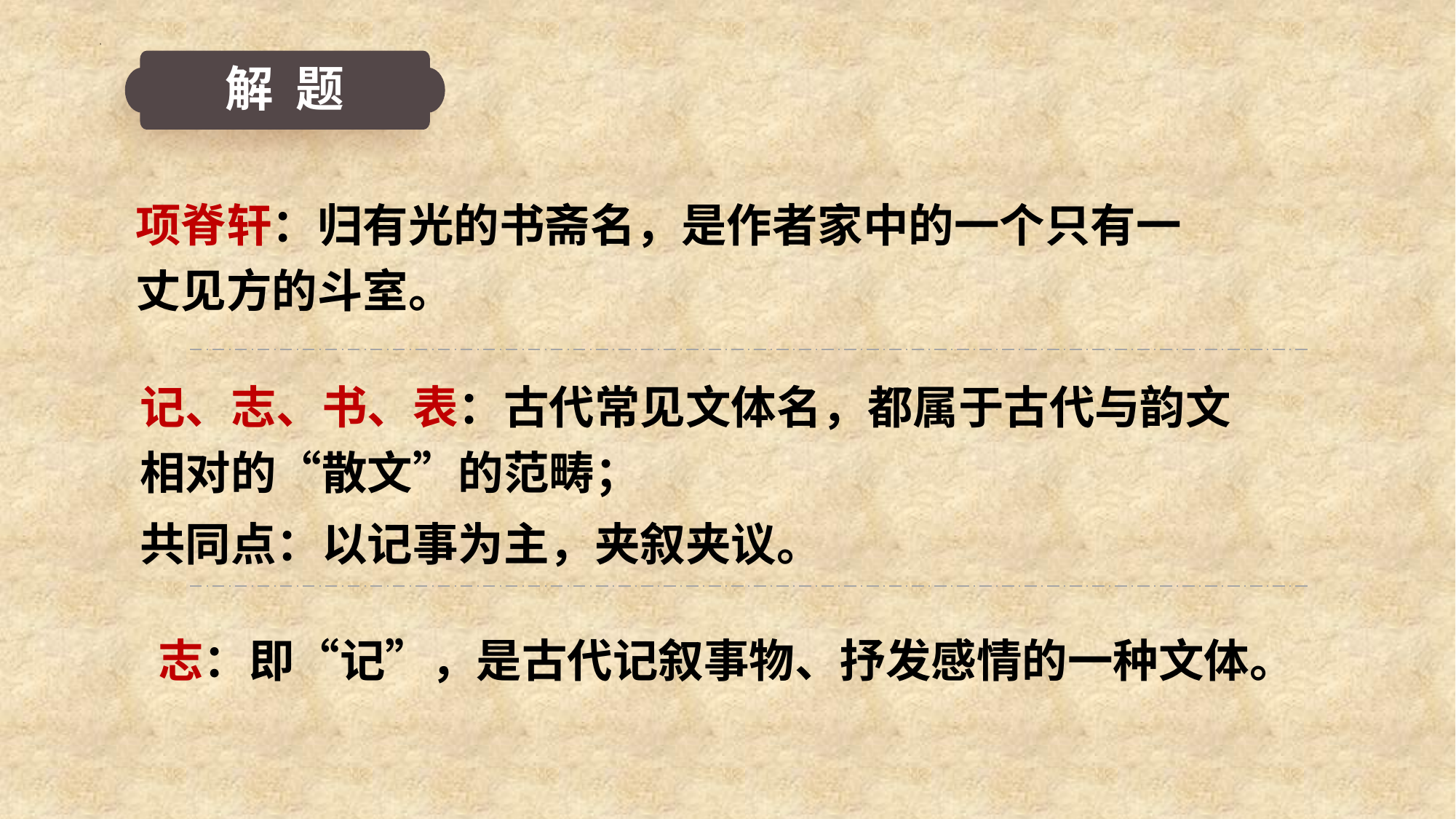

解  题

项脊轩：归有光的书斋名，是作者家中的一个只有一丈见方的斗室。
记、志、书、表：古代常见文体名，都属于古代与韵文相对的“散文”的范畴；
共同点：以记事为主，夹叙夹议。
志：即“记”，是古代记叙事物、抒发感情的一种文体。